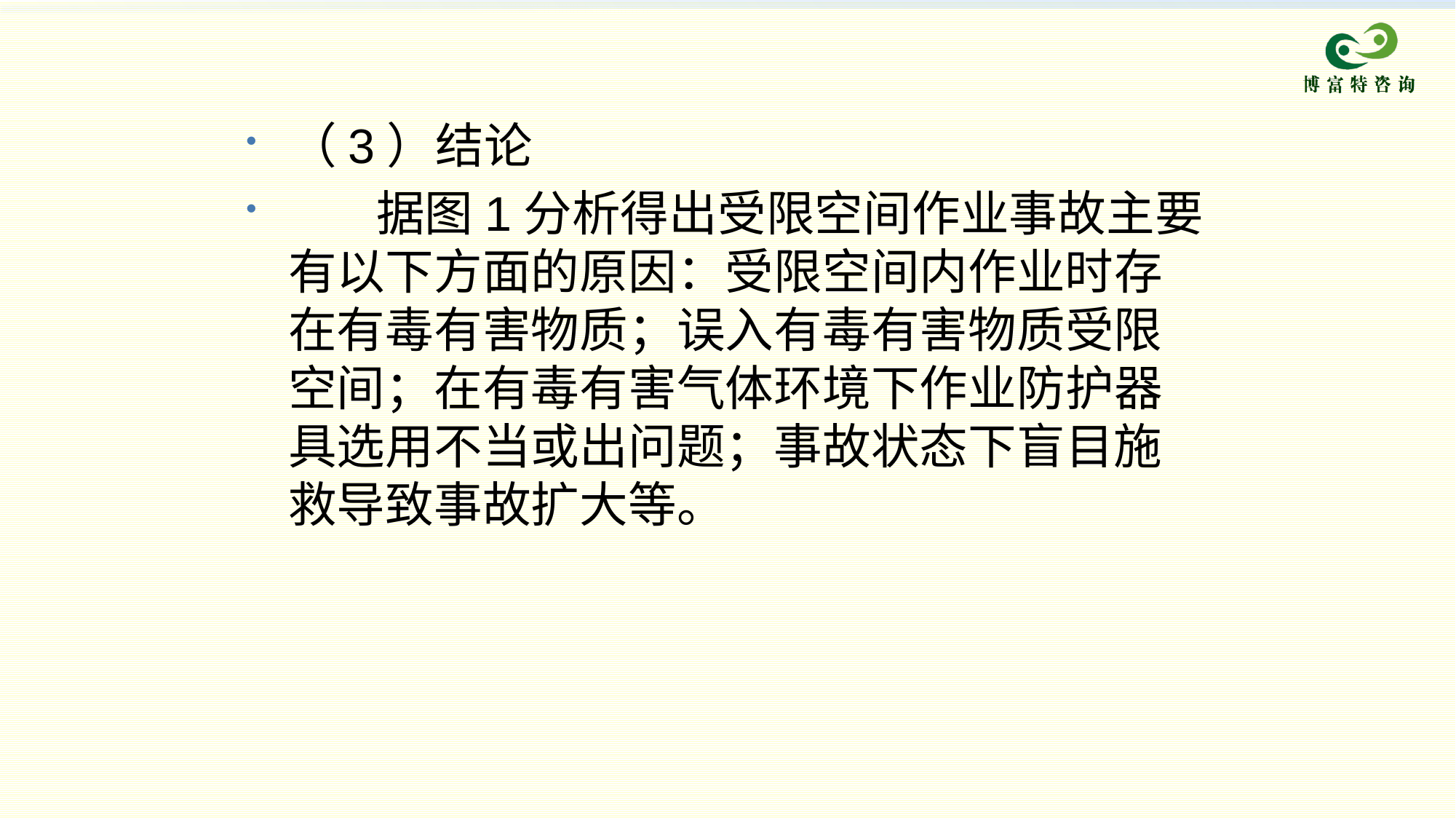

（3）结论
       据图1分析得出受限空间作业事故主要有以下方面的原因：受限空间内作业时存在有毒有害物质；误入有毒有害物质受限空间；在有毒有害气体环境下作业防护器具选用不当或出问题；事故状态下盲目施救导致事故扩大等。